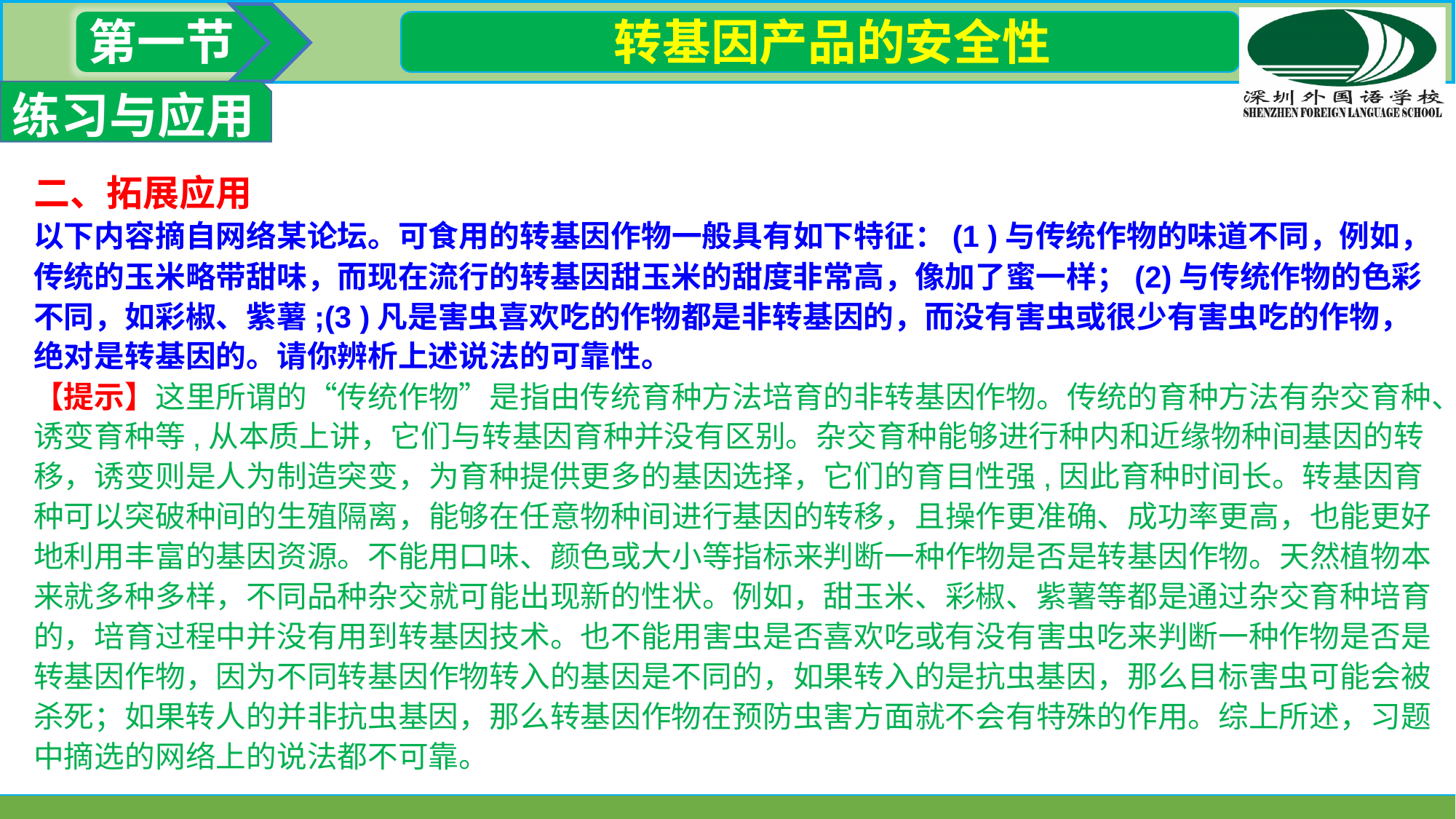

第一节
     转基因产品的安全性
练习与应用
二、拓展应用
以下内容摘自网络某论坛。可食用的转基因作物一般具有如下特征：(1 )与传统作物的味道不同，例如，传统的玉米略带甜味，而现在流行的转基因甜玉米的甜度非常高，像加了蜜一样；(2)与传统作物的色彩不同，如彩椒、紫薯;(3 )凡是害虫喜欢吃的作物都是非转基因的，而没有害虫或很少有害虫吃的作物，绝对是转基因的。请你辨析上述说法的可靠性。
【提示】这里所谓的“传统作物”是指由传统育种方法培育的非转基因作物。传统的育种方法有杂交育种、诱变育种等,从本质上讲，它们与转基因育种并没有区别。杂交育种能够进行种内和近缘物种间基因的转移，诱变则是人为制造突变，为育种提供更多的基因选择，它们的育目性强,因此育种时间长。转基因育种可以突破种间的生殖隔离，能够在任意物种间进行基因的转移，且操作更准确、成功率更高，也能更好地利用丰富的基因资源。不能用口味、颜色或大小等指标来判断一种作物是否是转基因作物。天然植物本来就多种多样，不同品种杂交就可能出现新的性状。例如，甜玉米、彩椒、紫薯等都是通过杂交育种培育的，培育过程中并没有用到转基因技术。也不能用害虫是否喜欢吃或有没有害虫吃来判断一种作物是否是转基因作物，因为不同转基因作物转入的基因是不同的，如果转入的是抗虫基因，那么目标害虫可能会被杀死；如果转人的并非抗虫基因，那么转基因作物在预防虫害方面就不会有特殊的作用。综上所述，习题中摘选的网络上的说法都不可靠。